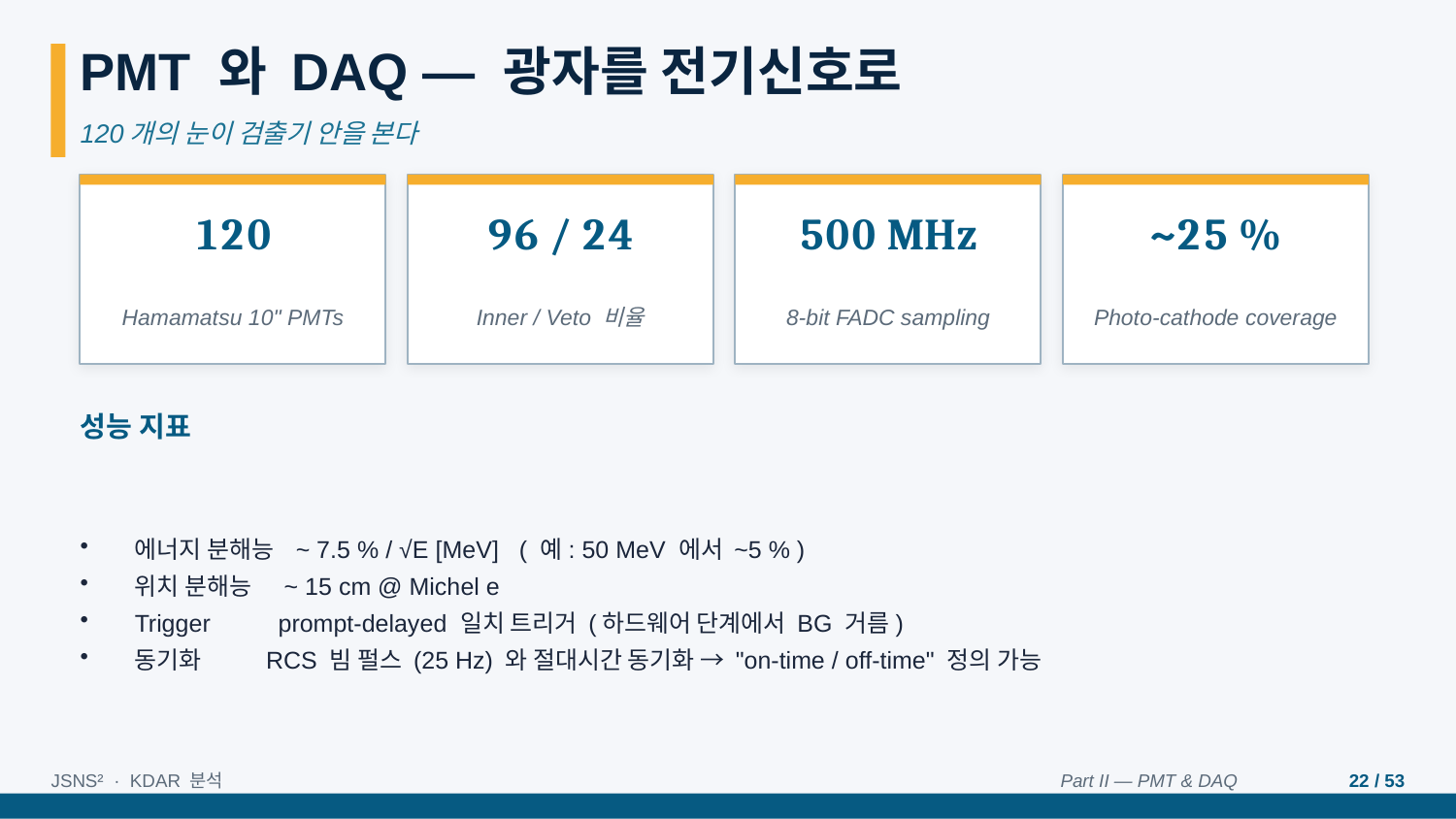

PMT 와 DAQ — 광자를 전기신호로

120개의 눈이 검출기 안을 본다

120
96 / 24
500 MHz
~25 %
Hamamatsu 10" PMTs
Inner / Veto 비율
8-bit FADC sampling
Photo-cathode coverage
성능 지표
에너지 분해능   ~ 7.5 % / √E [MeV]   ( 예: 50 MeV 에서 ~5 % )
위치 분해능     ~ 15 cm @ Michel e
Trigger          prompt-delayed 일치 트리거 (하드웨어 단계에서 BG 거름)
동기화           RCS 빔 펄스 (25 Hz) 와 절대시간 동기화 → "on-time / off-time" 정의 가능
JSNS²  ·  KDAR 분석
Part II — PMT & DAQ
22 / 53